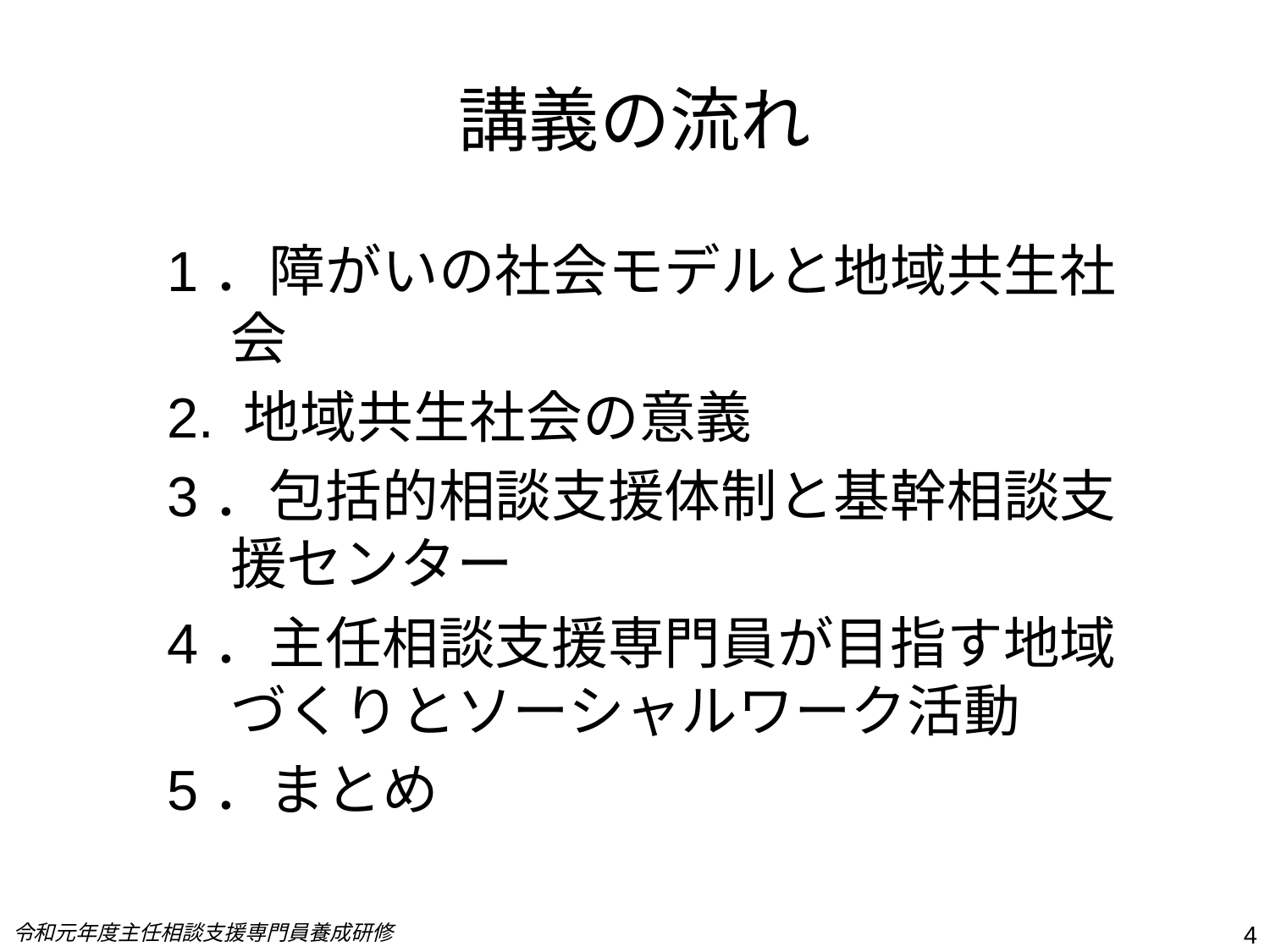

# 講義の流れ
1．障がいの社会モデルと地域共生社会
2. 地域共生社会の意義
3．包括的相談支援体制と基幹相談支援センター
4．主任相談支援専門員が目指す地域づくりとソーシャルワーク活動
5．まとめ

令和元年度主任相談支援専門員養成研修
4